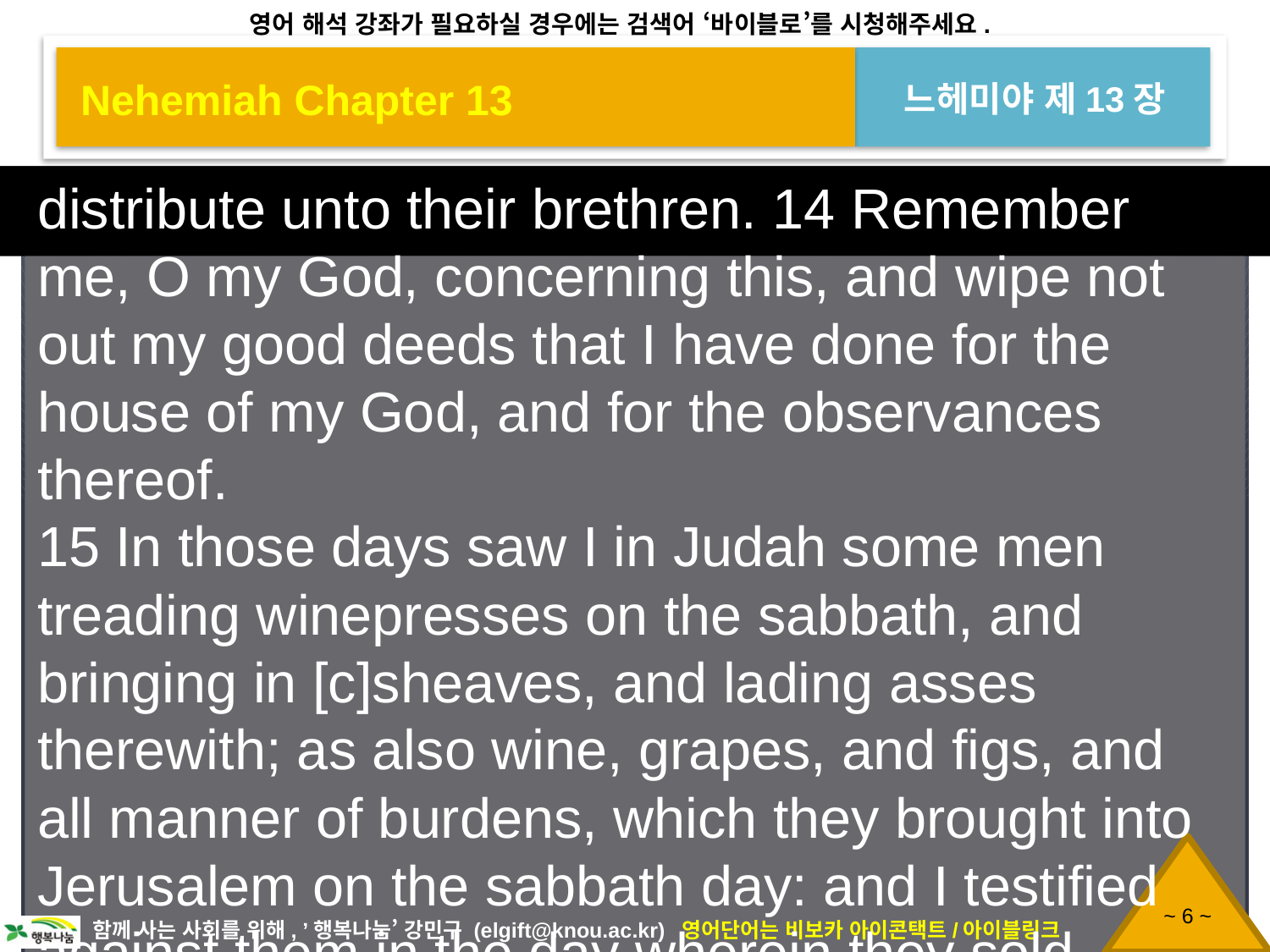

Nehemiah Chapter 13
느헤미야 제13장
distribute unto their brethren. 14 Remember me, O my God, concerning this, and wipe not out my good deeds that I have done for the house of my God, and for the observances thereof.
15 In those days saw I in Judah some men treading winepresses on the sabbath, and bringing in [c]sheaves, and lading asses therewith; as also wine, grapes, and figs, and all manner of burdens, which they brought into Jerusalem on the sabbath day: and I testified against them in the day wherein they sold victuals. 16 There dwelt men of Tyre also